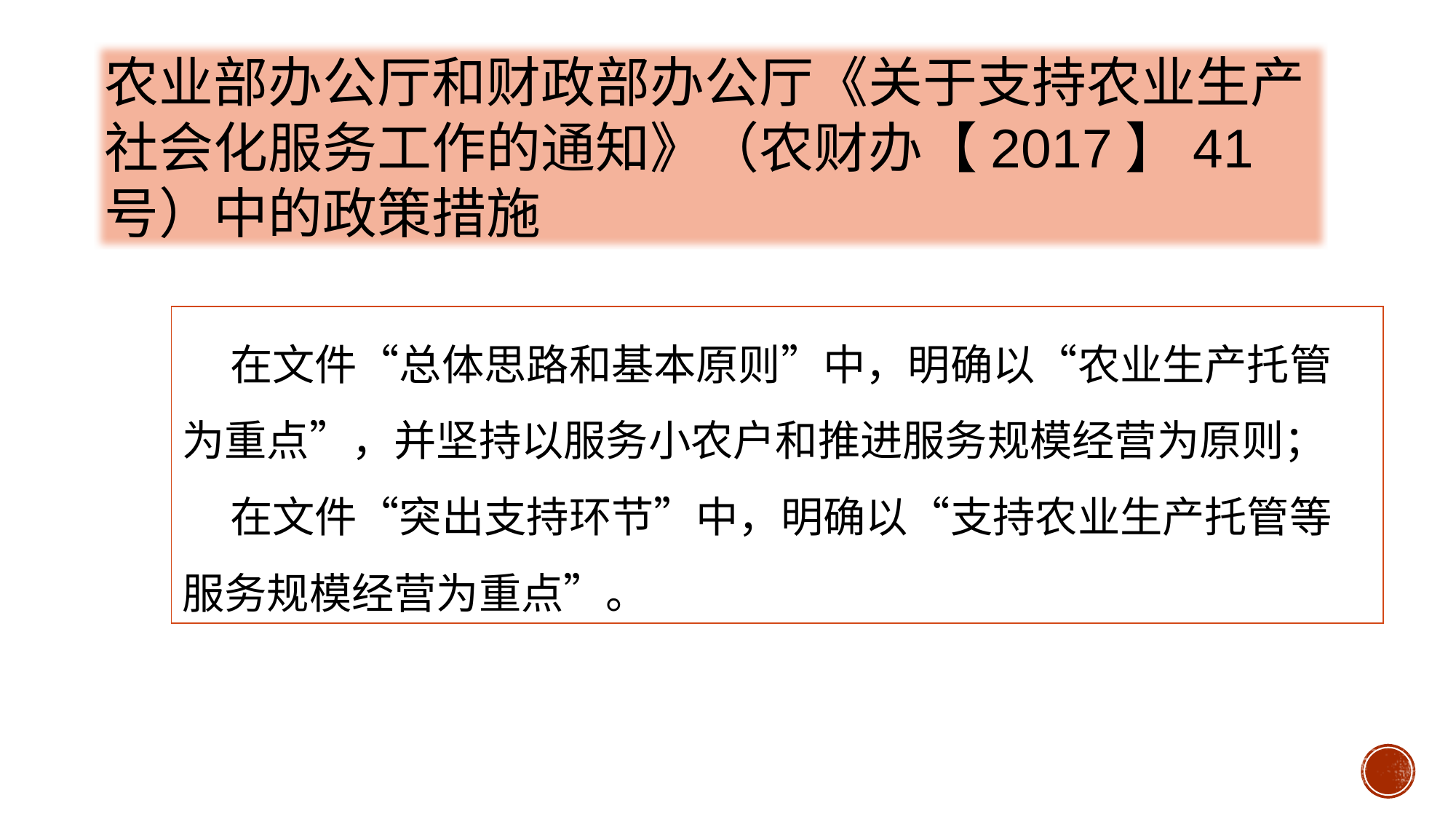

农业部办公厅和财政部办公厅《关于支持农业生产社会化服务工作的通知》（农财办【2017】41号）中的政策措施
在文件“总体思路和基本原则”中，明确以“农业生产托管为重点”，并坚持以服务小农户和推进服务规模经营为原则；
在文件“突出支持环节”中，明确以“支持农业生产托管等服务规模经营为重点”。